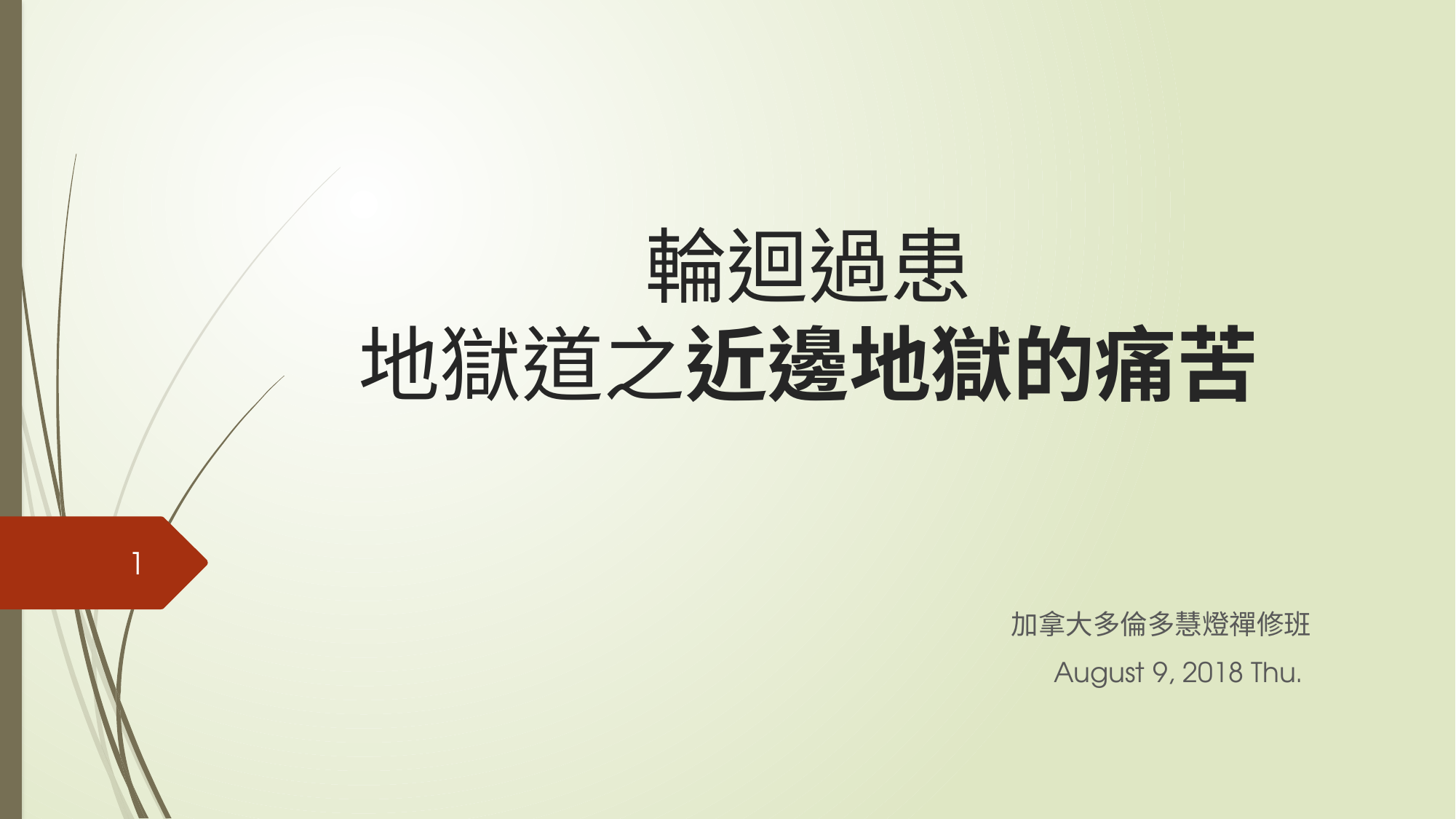

# 輪迴過患 地獄道之近邊地獄的痛苦
1
加拿大多倫多慧燈禪修班
August 9, 2018 Thu.